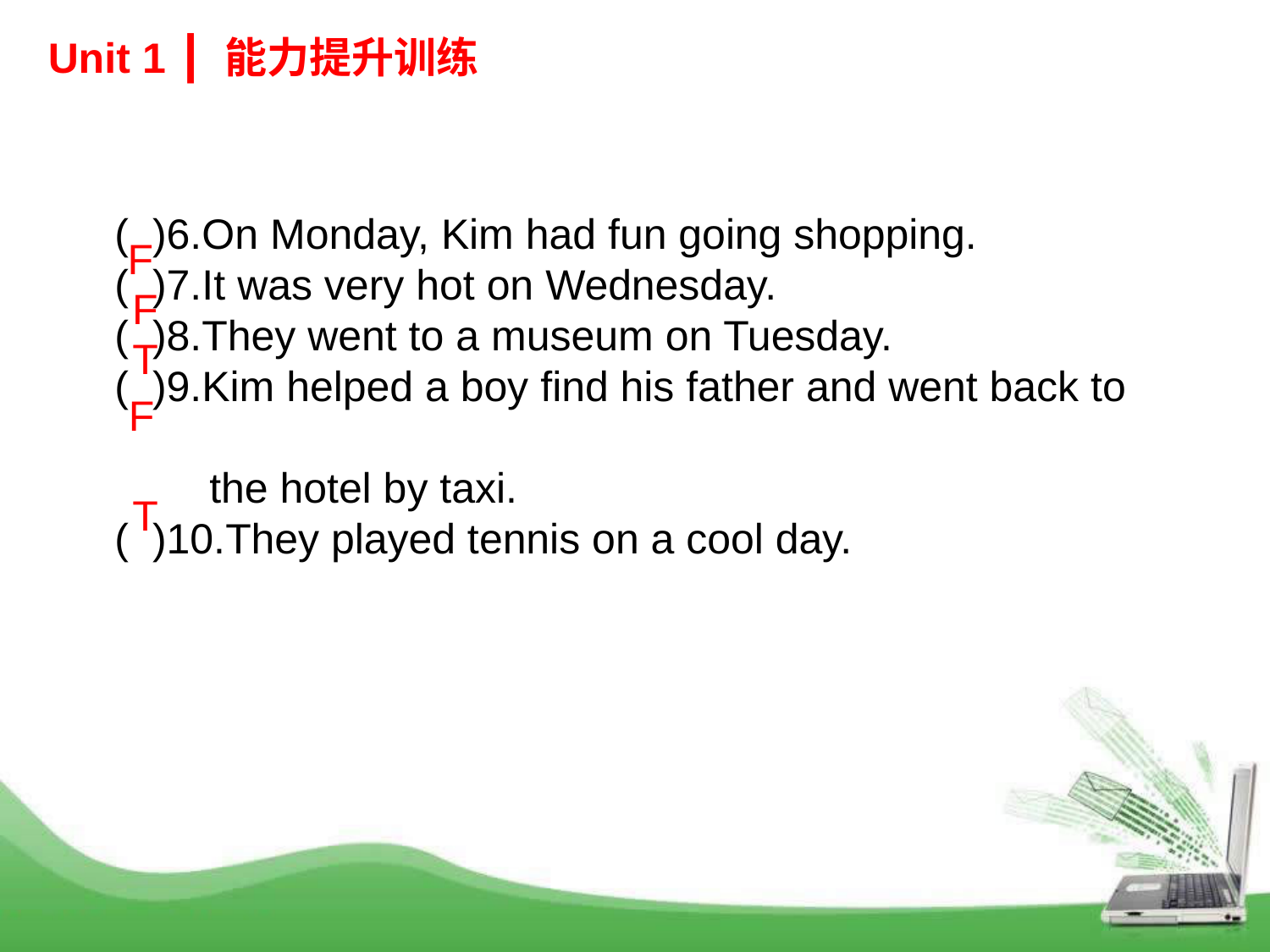

Unit 1 ┃ 能力提升训练
(  )6.On Monday, Kim had fun going shopping.
(  )7.It was very hot on Wednesday.
(  )8.They went to a museum on Tuesday.
(  )9.Kim helped a boy find his father and went back to
        the hotel by taxi.
(  )10.They played tennis on a cool day.

F
F
T
F
T